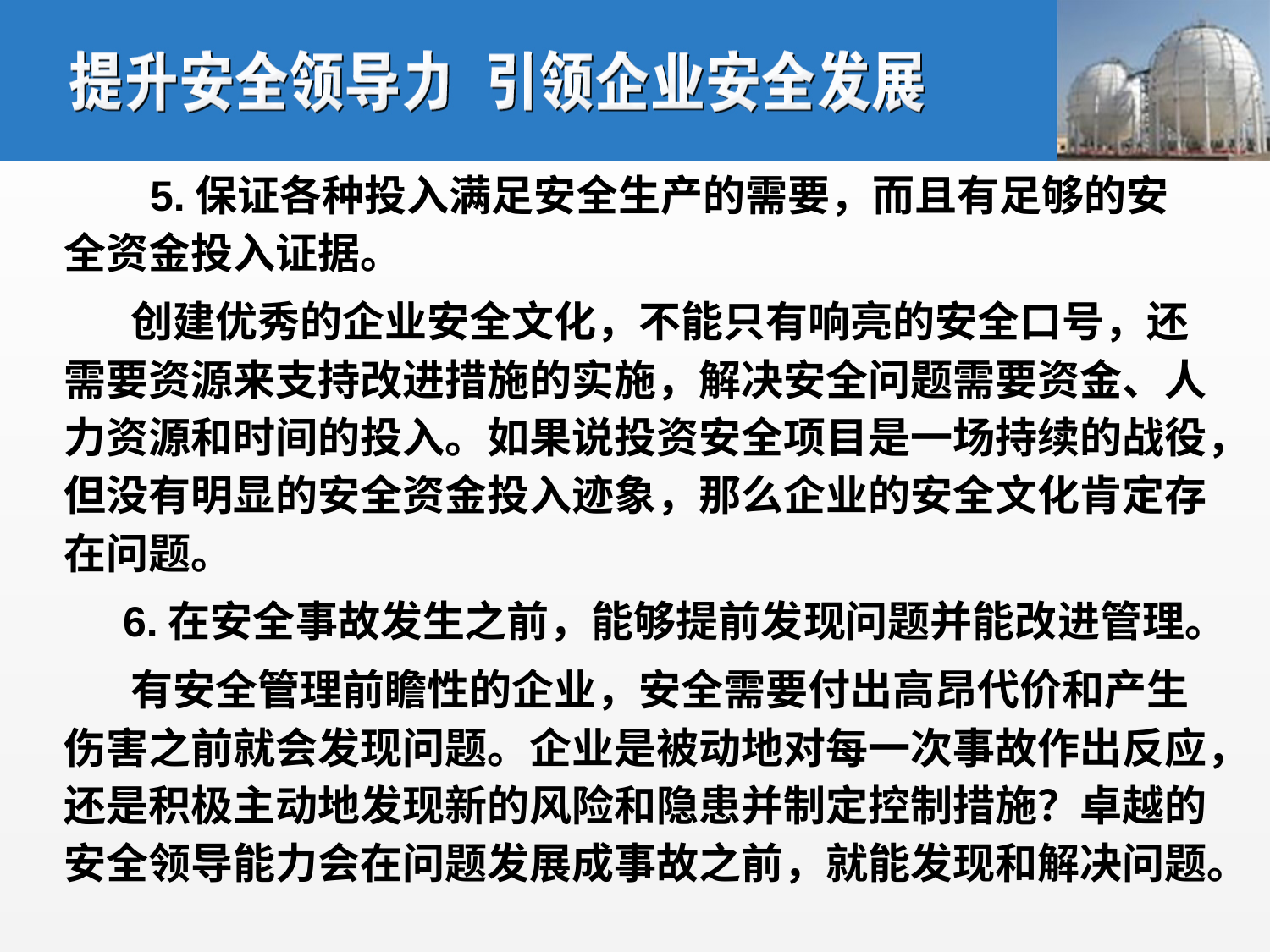

5.保证各种投入满足安全生产的需要，而且有足够的安全资金投入证据。
      创建优秀的企业安全文化，不能只有响亮的安全口号，还需要资源来支持改进措施的实施，解决安全问题需要资金、人力资源和时间的投入。如果说投资安全项目是一场持续的战役，但没有明显的安全资金投入迹象，那么企业的安全文化肯定存在问题。
     6.在安全事故发生之前，能够提前发现问题并能改进管理。
      有安全管理前瞻性的企业，安全需要付出高昂代价和产生伤害之前就会发现问题。企业是被动地对每一次事故作出反应，还是积极主动地发现新的风险和隐患并制定控制措施？卓越的安全领导能力会在问题发展成事故之前，就能发现和解决问题。